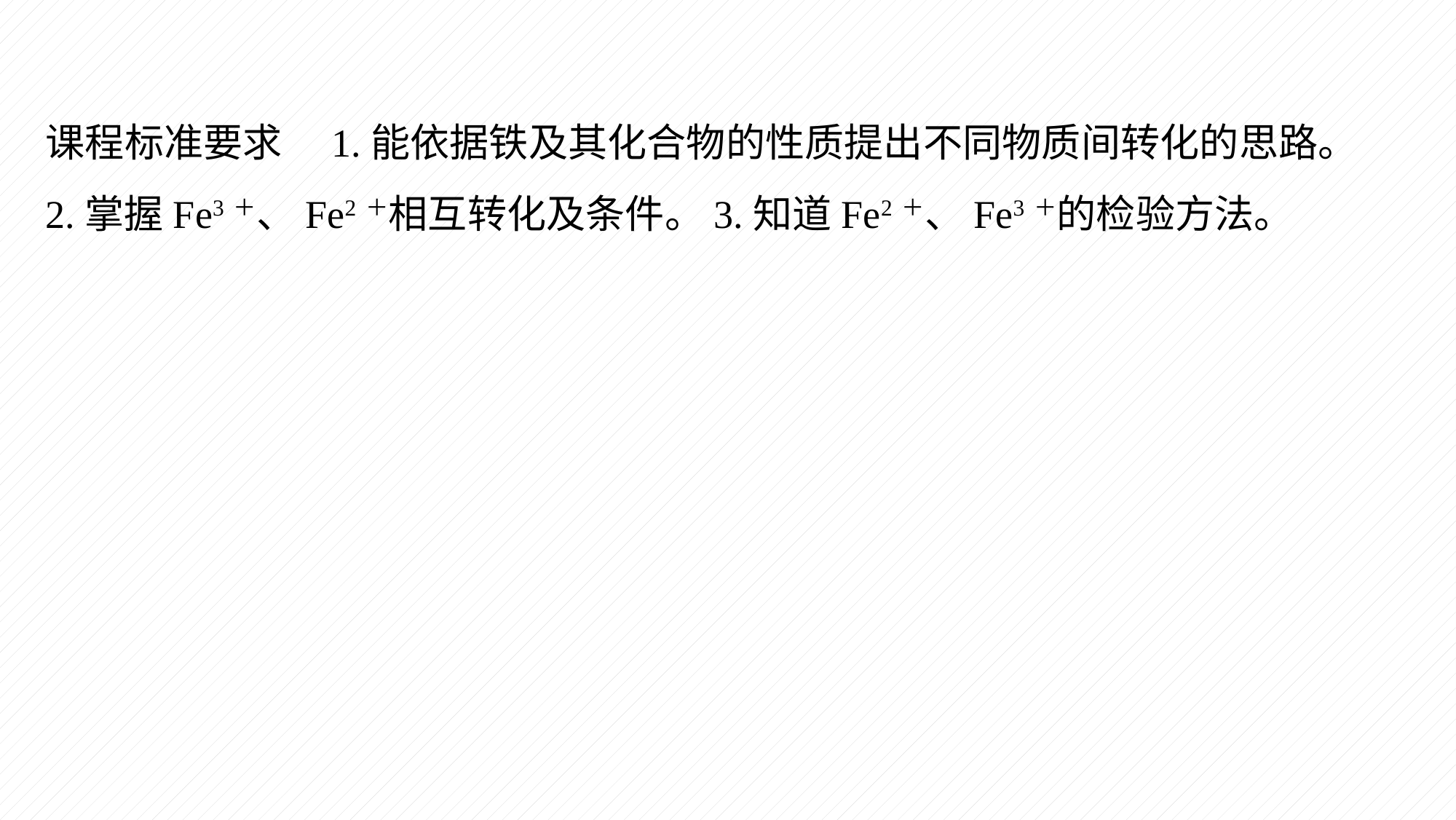

课程标准要求　1.能依据铁及其化合物的性质提出不同物质间转化的思路。
2.掌握Fe3＋、Fe2＋相互转化及条件。3.知道Fe2＋、Fe3＋的检验方法。